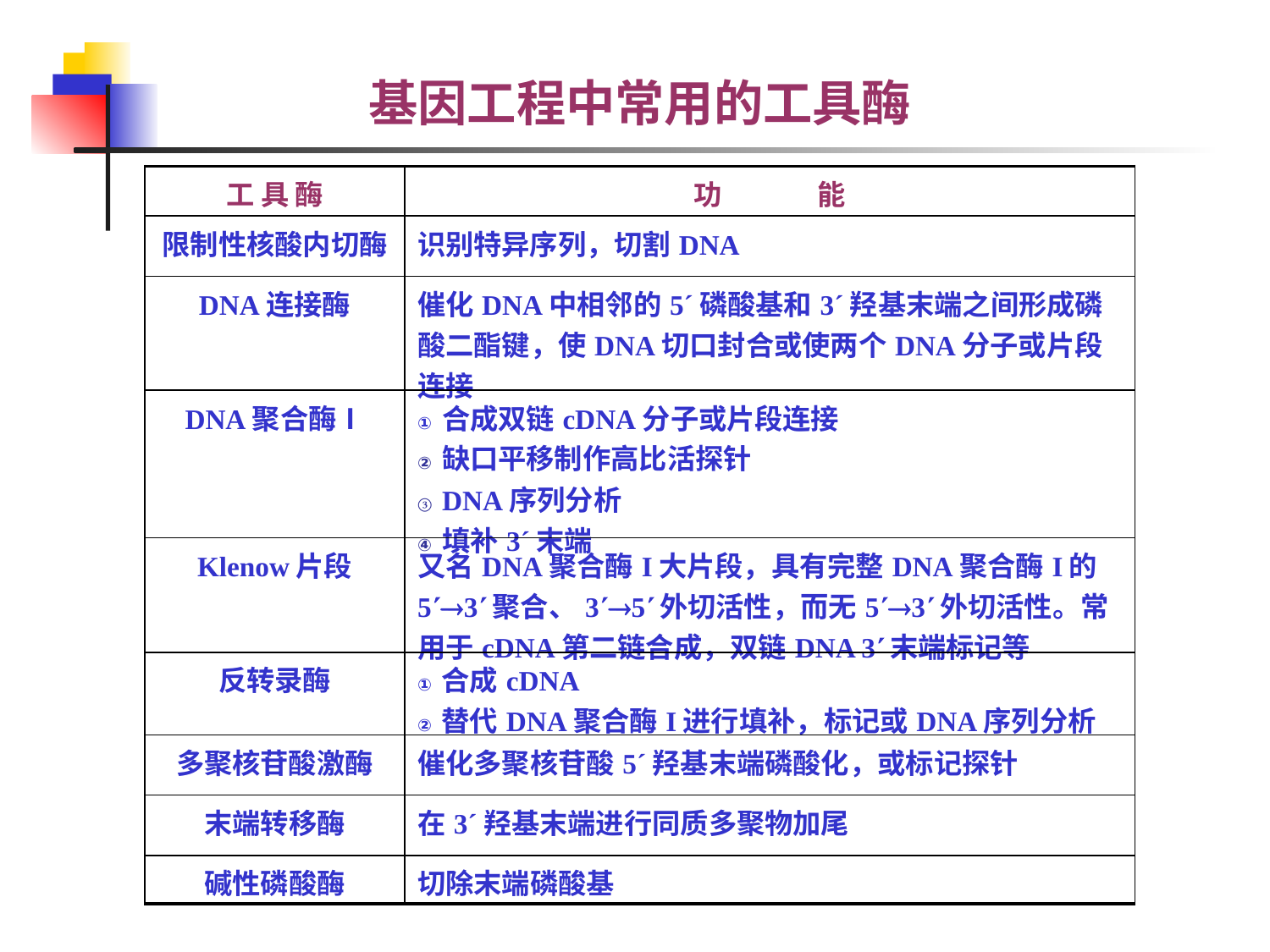

基因工程中常用的工具酶
| 工 具 酶 | 功 能 |
| --- | --- |
| 限制性核酸内切酶 | 识别特异序列，切割DNA |
| DNA连接酶 | 催化DNA中相邻的5´磷酸基和3´羟基末端之间形成磷酸二酯键，使DNA切口封合或使两个DNA分子或片段连接 |
| DNA聚合酶Ⅰ | 合成双链cDNA分子或片段连接 缺口平移制作高比活探针 DNA序列分析 填补3´末端 |
| Klenow片段 | 又名DNA聚合酶I大片段，具有完整DNA聚合酶I的5′→3′聚合、3′→5′外切活性，而无5′→3′外切活性。常用于cDNA第二链合成，双链DNA 3′末端标记等 |
| 反转录酶 | 合成cDNA 替代DNA聚合酶I进行填补，标记或DNA序列分析 |
| 多聚核苷酸激酶 | 催化多聚核苷酸5´羟基末端磷酸化，或标记探针 |
| 末端转移酶 | 在3´羟基末端进行同质多聚物加尾 |
| 碱性磷酸酶 | 切除末端磷酸基 |